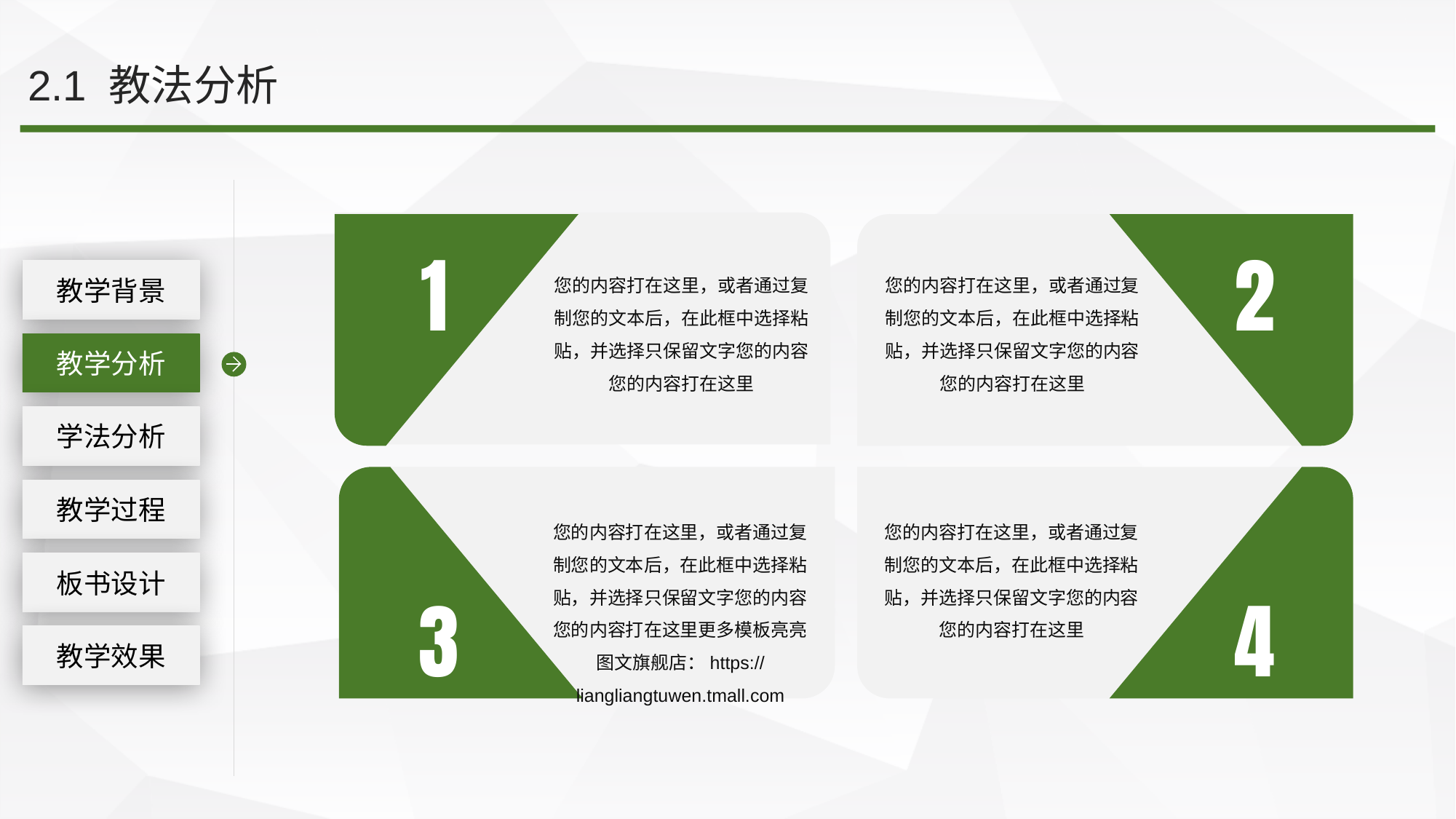

2.1 教法分析

1

2
您的内容打在这里，或者通过复制您的文本后，在此框中选择粘贴，并选择只保留文字您的内容您的内容打在这里
您的内容打在这里，或者通过复制您的文本后，在此框中选择粘贴，并选择只保留文字您的内容您的内容打在这里
工作回顾
教学背景
教学分析

学法分析

3

4
教学过程
您的内容打在这里，或者通过复制您的文本后，在此框中选择粘贴，并选择只保留文字您的内容您的内容打在这里更多模板亮亮图文旗舰店：https://liangliangtuwen.tmall.com
您的内容打在这里，或者通过复制您的文本后，在此框中选择粘贴，并选择只保留文字您的内容您的内容打在这里
板书设计
教学效果